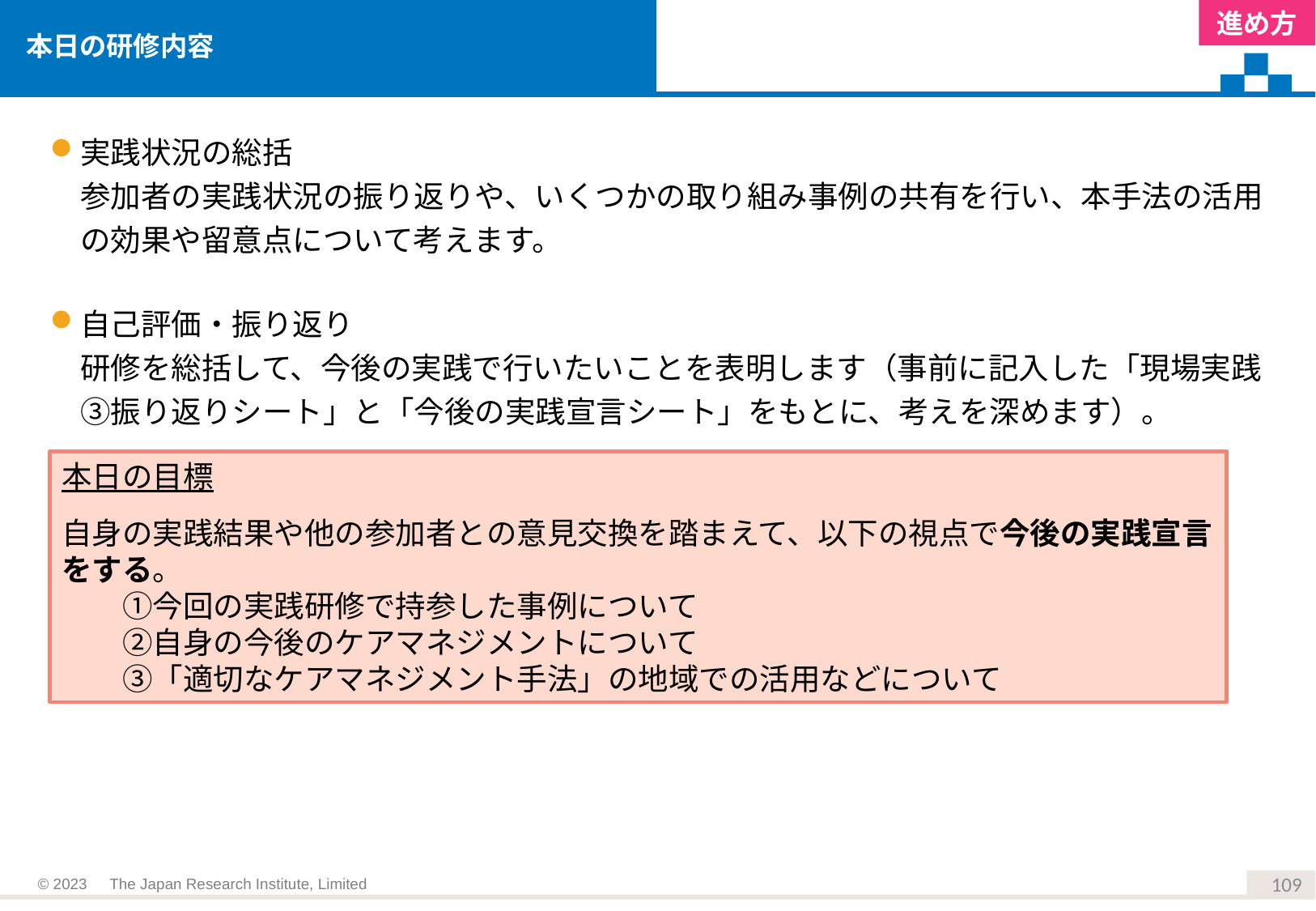

# 本日の研修内容
進め方
実践状況の総括
参加者の実践状況の振り返りや、いくつかの取り組み事例の共有を行い、本手法の活用の効果や留意点について考えます。
自己評価・振り返り
研修を総括して、今後の実践で行いたいことを表明します（事前に記入した「現場実践③振り返りシート」と「今後の実践宣言シート」をもとに、考えを深めます）。
本日の目標
自身の実践結果や他の参加者との意見交換を踏まえて、以下の視点で今後の実践宣言をする。
　　①今回の実践研修で持参した事例について
　　②自身の今後のケアマネジメントについて
　　③「適切なケアマネジメント手法」の地域での活用などについて
109